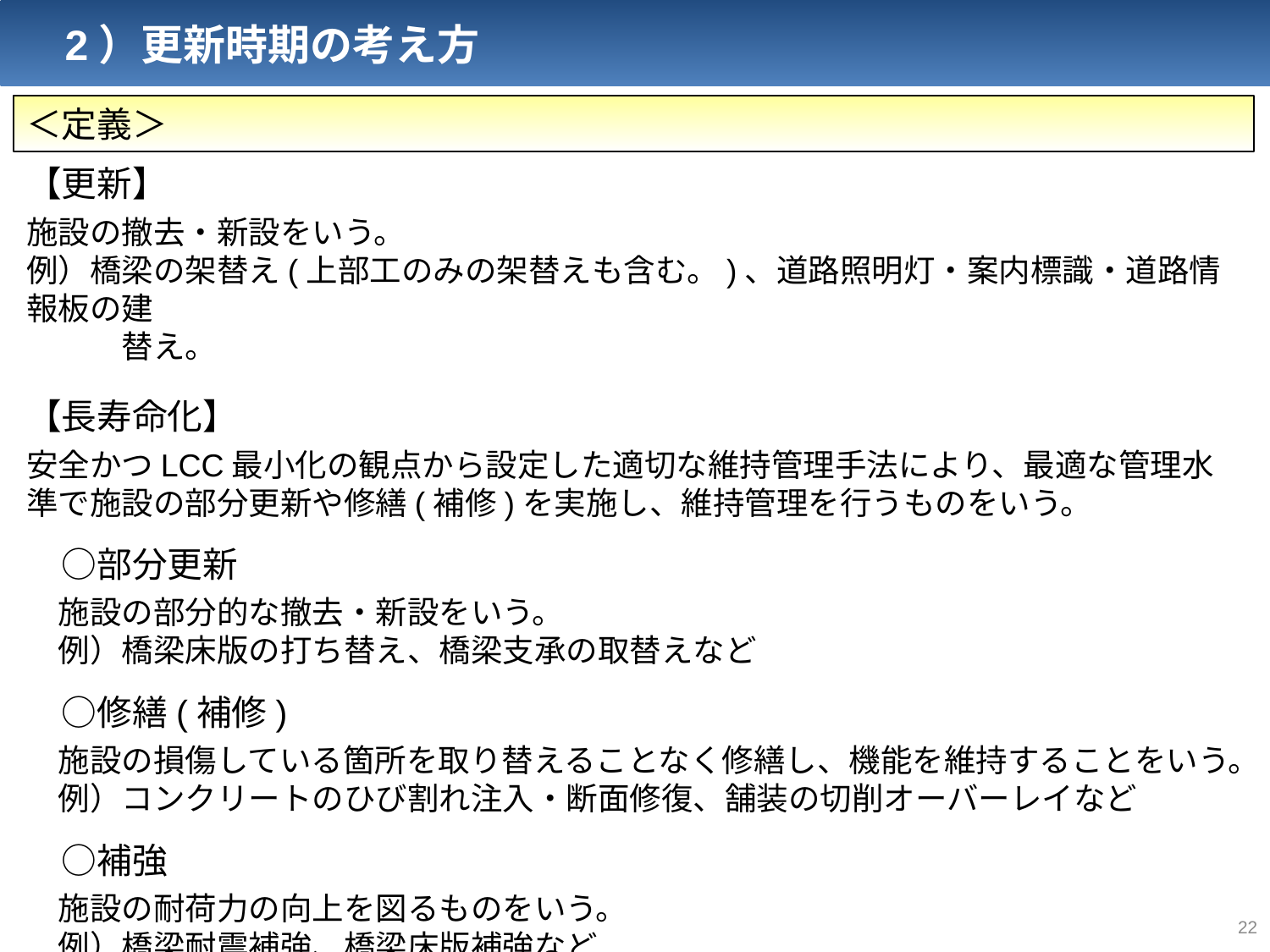

2）更新時期の考え方
＜定義＞
【更新】

施設の撤去・新設をいう。
例）橋梁の架替え(上部工のみの架替えも含む。)、道路照明灯・案内標識・道路情報板の建
　　　替え。

【長寿命化】

安全かつLCC最小化の観点から設定した適切な維持管理手法により、最適な管理水準で施設の部分更新や修繕(補修)を実施し、維持管理を行うものをいう。

　○部分更新

　施設の部分的な撤去・新設をいう。
　例）橋梁床版の打ち替え、橋梁支承の取替えなど

　○修繕(補修)

　施設の損傷している箇所を取り替えることなく修繕し、機能を維持することをいう。
　例）コンクリートのひび割れ注入・断面修復、舗装の切削オーバーレイなど

　○補強

　施設の耐荷力の向上を図るものをいう。
　例）橋梁耐震補強、橋梁床版補強など
22